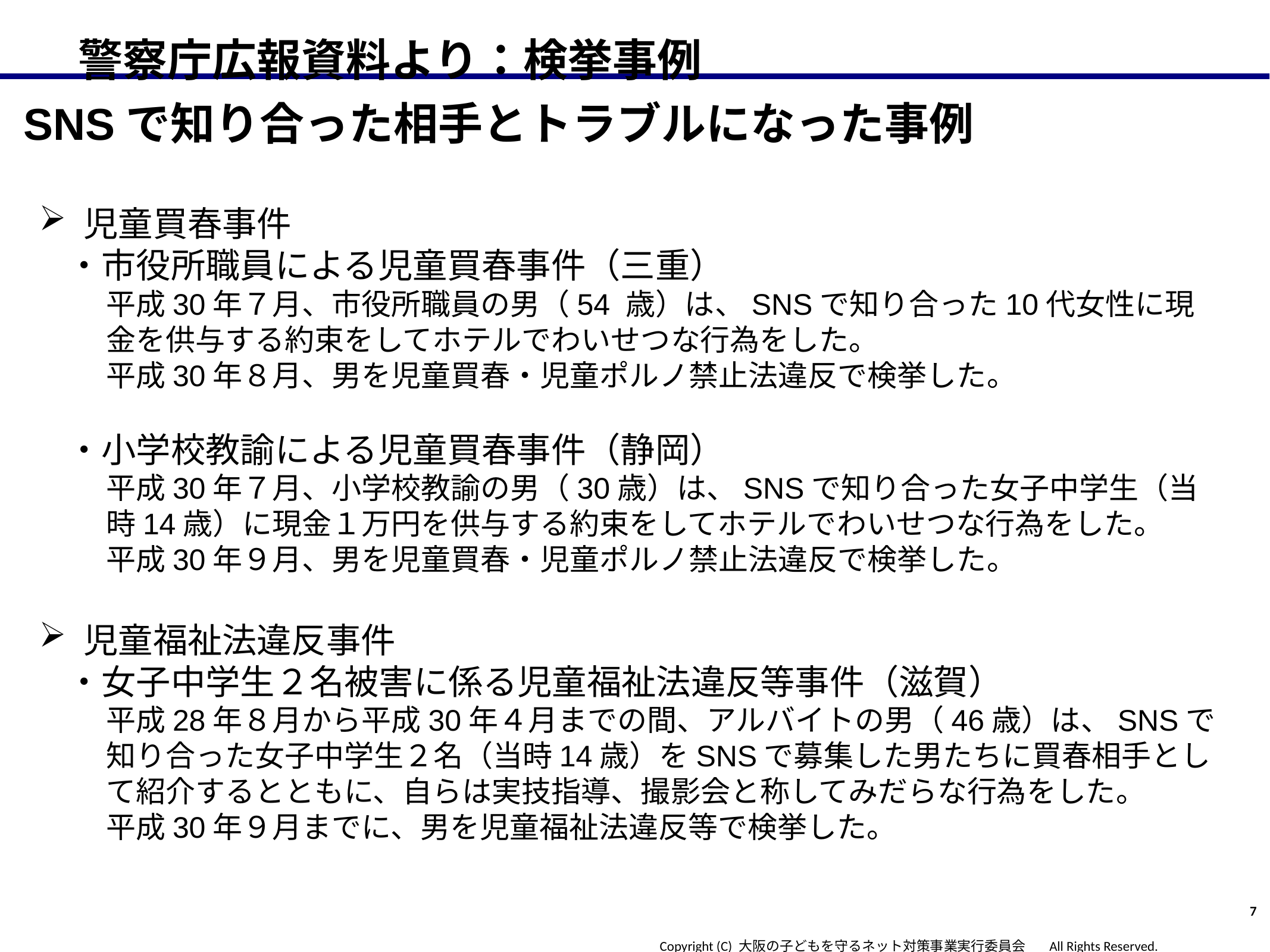

警察庁広報資料より：検挙事例

SNSで知り合った相手とトラブルになった事例
児童買春事件
・市役所職員による児童買春事件（三重）
平成30年７月、市役所職員の男（54 歳）は、SNSで知り合った10代女性に現金を供与する約束をしてホテルでわいせつな行為をした。
平成30年８月、男を児童買春・児童ポルノ禁止法違反で検挙した。

・小学校教諭による児童買春事件（静岡）
平成30年７月、小学校教諭の男（30歳）は、SNSで知り合った女子中学生（当時14歳）に現金１万円を供与する約束をしてホテルでわいせつな行為をした。
平成30年９月、男を児童買春・児童ポルノ禁止法違反で検挙した。

児童福祉法違反事件
・女子中学生２名被害に係る児童福祉法違反等事件（滋賀）
平成28年８月から平成30年４月までの間、アルバイトの男（46歳）は、SNSで知り合った女子中学生２名（当時14歳）をSNSで募集した男たちに買春相手として紹介するとともに、自らは実技指導、撮影会と称してみだらな行為をした。
平成30年９月までに、男を児童福祉法違反等で検挙した。
7